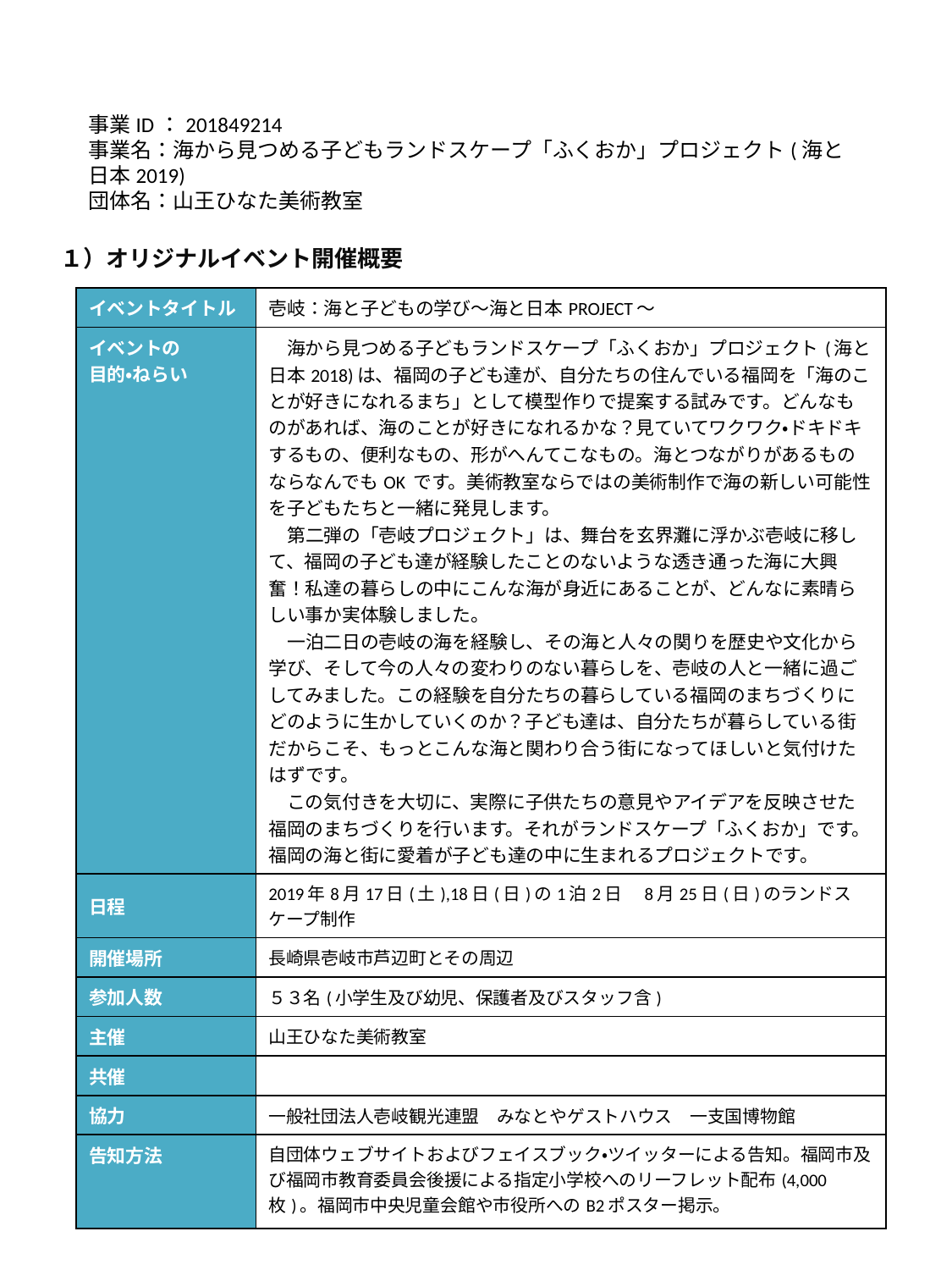

事業ID：201849214
事業名：海から見つめる子どもランドスケープ「ふくおか」プロジェクト(海と日本2019)
団体名：山王ひなた美術教室
１）オリジナルイベント開催概要
| イベントタイトル | 壱岐：海と子どもの学び～海と日本PROJECT～ |
| --- | --- |
| イベントの 目的・ねらい | 海から見つめる子どもランドスケープ「ふくおか」プロジェクト(海と日本2018)は、福岡の子ども達が、自分たちの住んでいる福岡を「海のことが好きになれるまち」として模型作りで提案する試みです。どんなものがあれば、海のことが好きになれるかな？見ていてワクワク・ドキドキするもの、便利なもの、形がへんてこなもの。海とつながりがあるものならなんでもOK です。美術教室ならではの美術制作で海の新しい可能性を子どもたちと一緒に発見します。 　第二弾の「壱岐プロジェクト」は、舞台を玄界灘に浮かぶ壱岐に移して、福岡の子ども達が経験したことのないような透き通った海に大興奮！私達の暮らしの中にこんな海が身近にあることが、どんなに素晴らしい事か実体験しました。 　一泊二日の壱岐の海を経験し、その海と人々の関りを歴史や文化から学び、そして今の人々の変わりのない暮らしを、壱岐の人と一緒に過ごしてみました。この経験を自分たちの暮らしている福岡のまちづくりにどのように生かしていくのか？子ども達は、自分たちが暮らしている街だからこそ、もっとこんな海と関わり合う街になってほしいと気付けたはずです。 　この気付きを大切に、実際に子供たちの意見やアイデアを反映させた福岡のまちづくりを行います。それがランドスケープ「ふくおか」です。福岡の海と街に愛着が子ども達の中に生まれるプロジェクトです。 |
| 日程 | 2019年8月17日(土),18日(日)の1泊2日　8月25日(日)のランドスケープ制作 |
| 開催場所 | 長崎県壱岐市芦辺町とその周辺 |
| 参加人数 | ５３名(小学生及び幼児、保護者及びスタッフ含) |
| 主催 | 山王ひなた美術教室 |
| 共催 |  |
| 協力 | 一般社団法人壱岐観光連盟　みなとやゲストハウス　一支国博物館 |
| 告知方法 | 自団体ウェブサイトおよびフェイスブック・ツイッターによる告知。福岡市及び福岡市教育委員会後援による指定小学校へのリーフレット配布(4,000枚)。福岡市中央児童会館や市役所へのB2ポスター掲示。 |